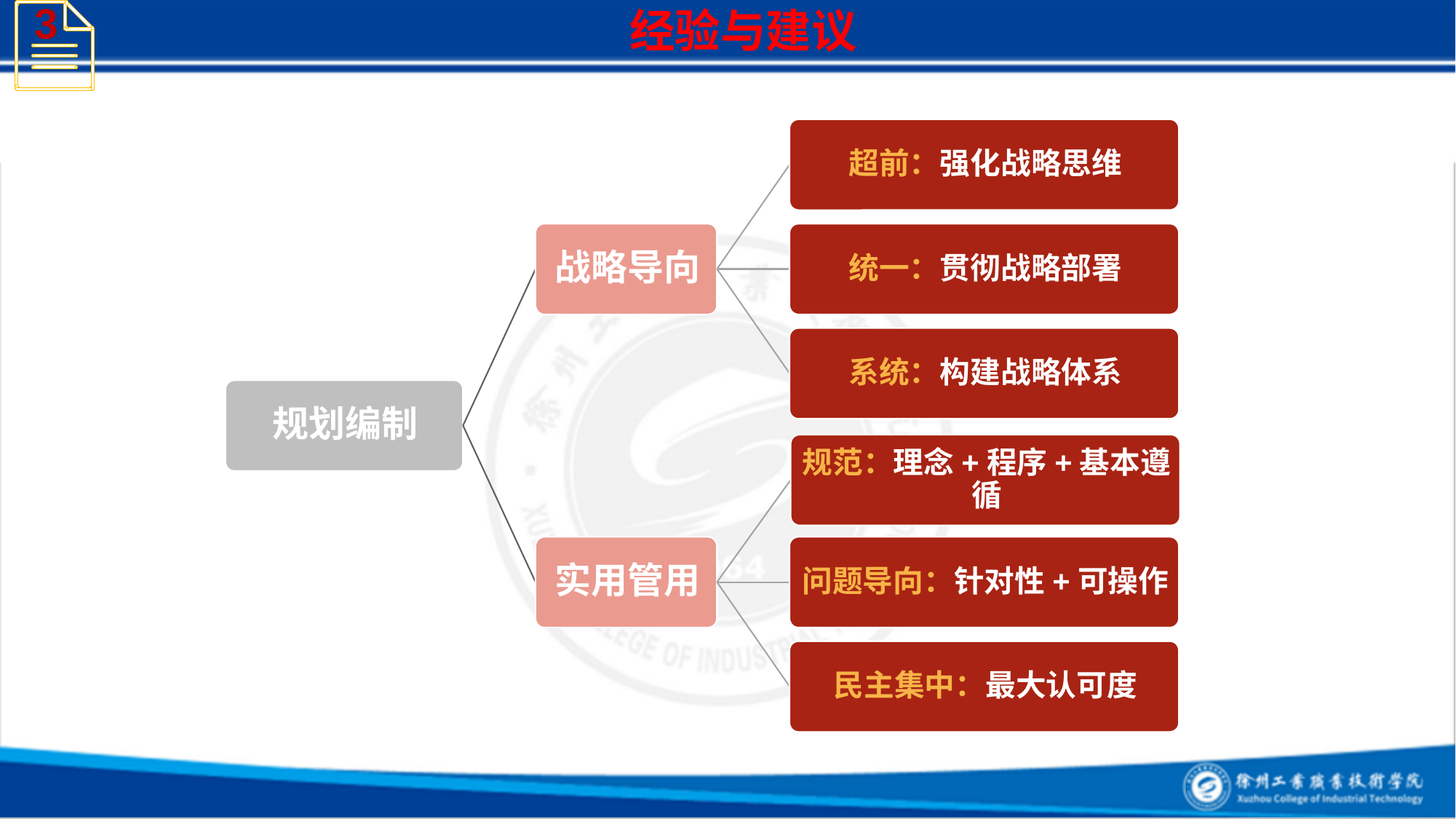

3
  经验与建议
规划编制

战略导向

超前：强化战略思维

统一：贯彻战略部署

系统：构建战略体系

实用管用

规范：理念+程序+基本遵循

问题导向：针对性+可操作

民主集中：最大认可度